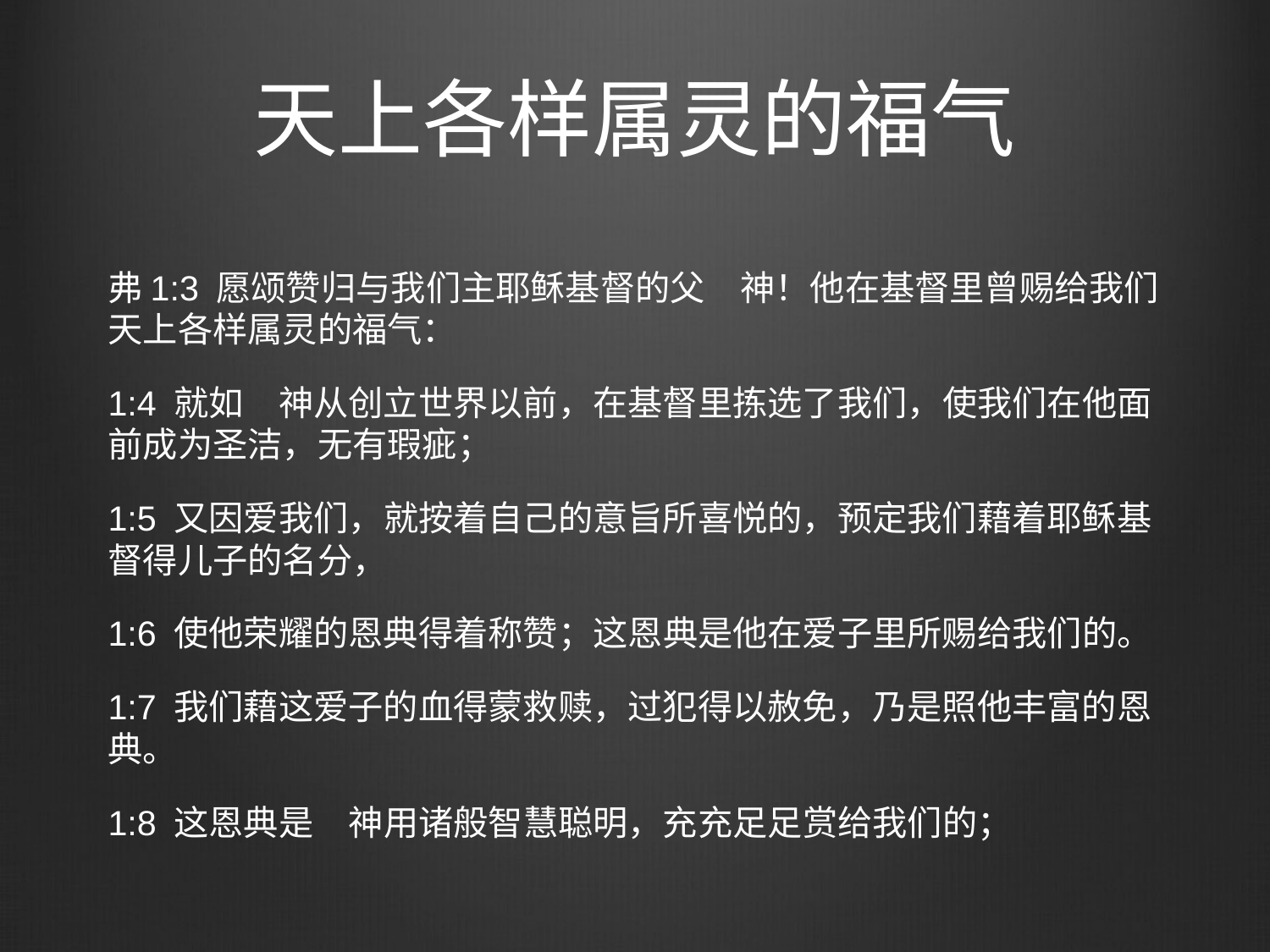

# 天上各样属灵的福气
弗1:3 愿颂赞归与我们主耶稣基督的父　神！他在基督里曾赐给我们天上各样属灵的福气：
1:4 就如　神从创立世界以前，在基督里拣选了我们，使我们在他面前成为圣洁，无有瑕疵；
1:5 又因爱我们，就按着自己的意旨所喜悦的，预定我们藉着耶稣基督得儿子的名分，
1:6 使他荣耀的恩典得着称赞；这恩典是他在爱子里所赐给我们的。
1:7 我们藉这爱子的血得蒙救赎，过犯得以赦免，乃是照他丰富的恩典。
1:8 这恩典是　神用诸般智慧聪明，充充足足赏给我们的；